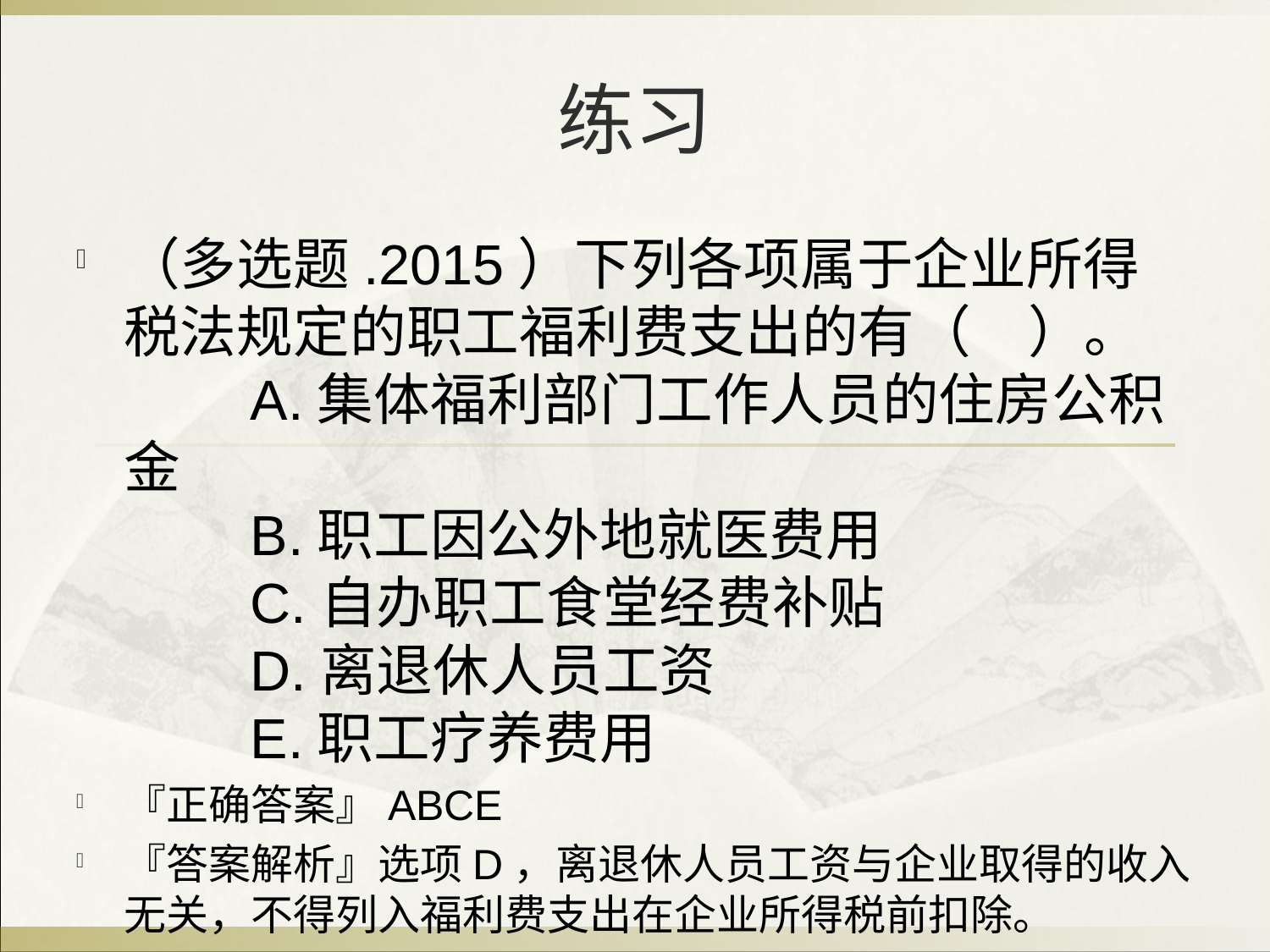

# 练习
（多选题.2015）下列各项属于企业所得税法规定的职工福利费支出的有（　）。
　　A.集体福利部门工作人员的住房公积金
　　B.职工因公外地就医费用
　　C.自办职工食堂经费补贴
　　D.离退休人员工资
　　E.职工疗养费用
『正确答案』ABCE
『答案解析』选项D，离退休人员工资与企业取得的收入无关，不得列入福利费支出在企业所得税前扣除。